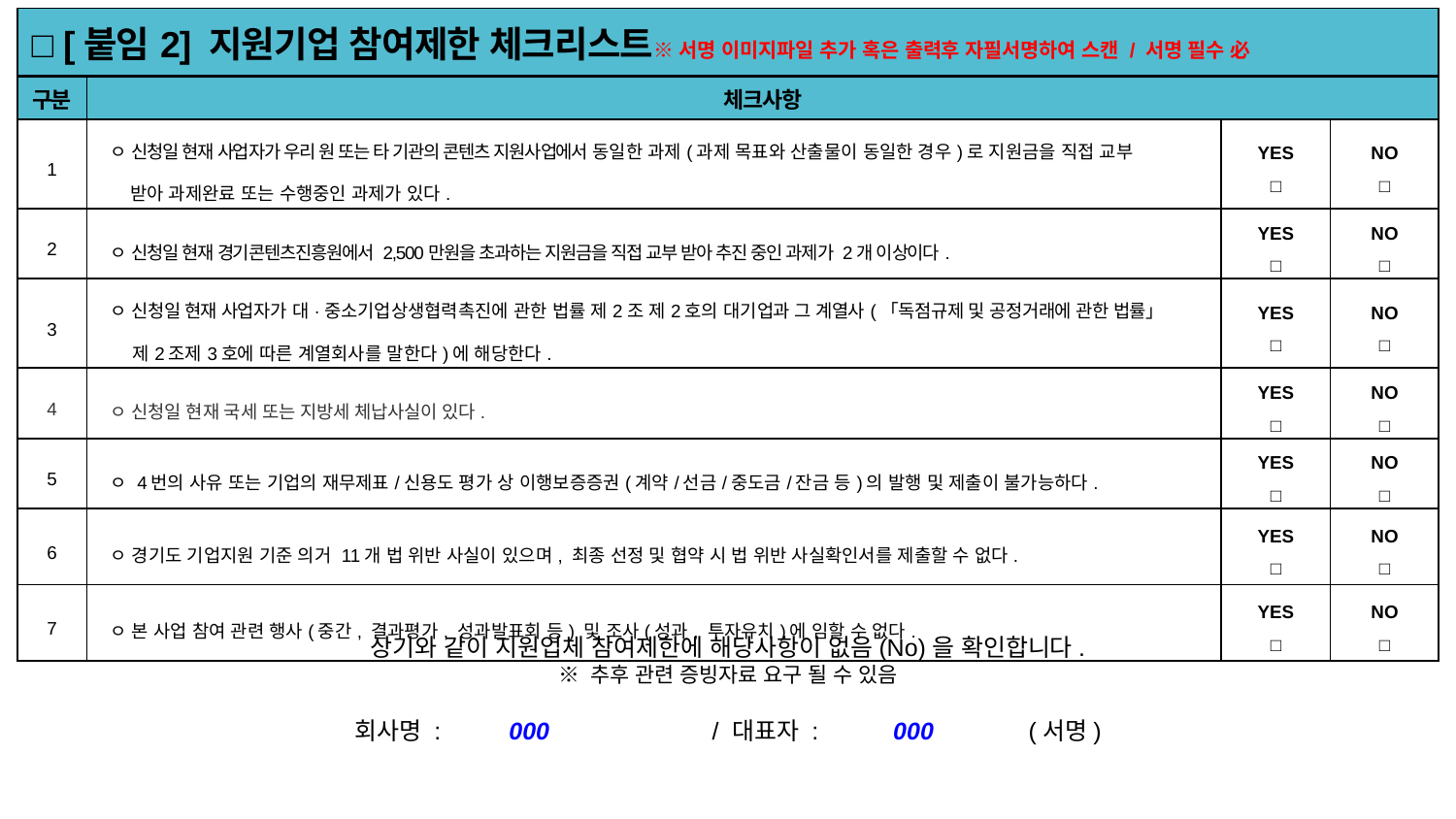

| □ [붙임2] 지원기업 참여제한 체크리스트※ 서명 이미지파일 추가 혹은 출력후 자필서명하여 스캔 / 서명 필수 必 |
| --- |
| 구분 | 체크사항 |  |  |
| --- | --- | --- | --- |
| 1 | ㅇ 신청일 현재 사업자가 우리 원 또는 타 기관의 콘텐츠 지원사업에서 동일한 과제(과제 목표와 산출물이 동일한 경우)로 지원금을 직접 교부 받아 과제완료 또는 수행중인 과제가 있다. | YES □ | NO □ |
| 2 | ㅇ 신청일 현재 경기콘텐츠진흥원에서 2,500만원을 초과하는 지원금을 직접 교부 받아 추진 중인 과제가 2개 이상이다. | YES □ | NO □ |
| 3 | ㅇ 신청일 현재 사업자가 대·중소기업상생협력촉진에 관한 법률 제2조 제2호의 대기업과 그 계열사(「독점규제 및 공정거래에 관한 법률」 제2조제3호에 따른 계열회사를 말한다)에 해당한다. | YES □ | NO □ |
| 4 | ㅇ 신청일 현재 국세 또는 지방세 체납사실이 있다. | YES □ | NO □ |
| 5 | ㅇ 4번의 사유 또는 기업의 재무제표/신용도 평가 상 이행보증증권(계약/선금/중도금/잔금 등)의 발행 및 제출이 불가능하다. | YES □ | NO □ |
| 6 | ㅇ 경기도 기업지원 기준 의거 11개 법 위반 사실이 있으며, 최종 선정 및 협약 시 법 위반 사실확인서를 제출할 수 없다. | YES □ | NO □ |
| 7 | ㅇ 본 사업 참여 관련 행사(중간, 결과평가, 성과발표회 등) 및 조사(성과, 투자유치)에 임할 수 없다. | YES □ | NO □ |

상기와 같이 지원업체 참여제한에 해당사항이 없음(No)을 확인합니다.
※ 추후 관련 증빙자료 요구 될 수 있음

회사명 :          000                        / 대표자 :           000              (서명)